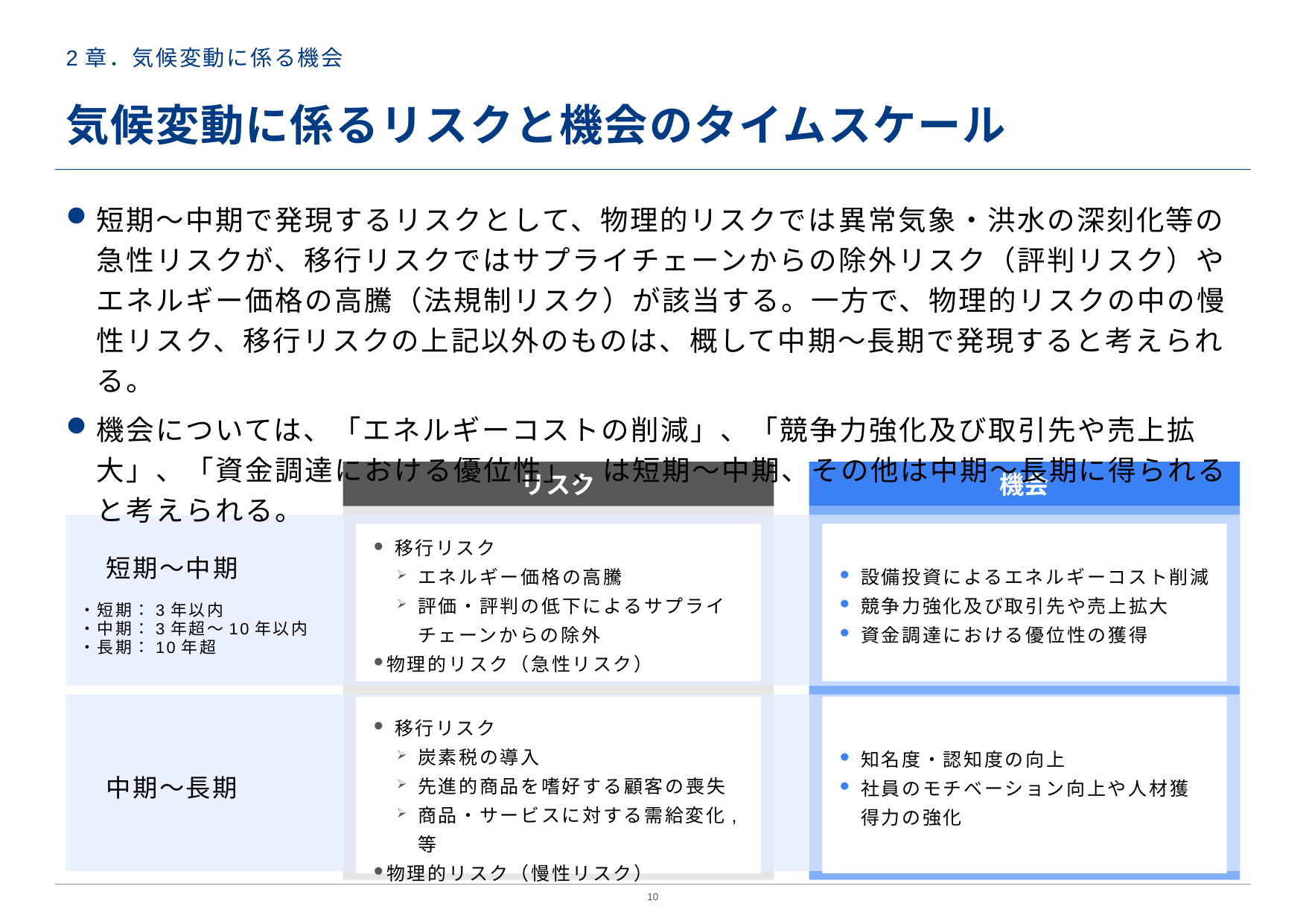

# 2章．気候変動に係る機会
気候変動に係るリスクと機会のタイムスケール
短期～中期で発現するリスクとして、物理的リスクでは異常気象・洪水の深刻化等の急性リスクが、移行リスクではサプライチェーンからの除外リスク（評判リスク）やエネルギー価格の高騰（法規制リスク）が該当する。一方で、物理的リスクの中の慢性リスク、移行リスクの上記以外のものは、概して中期～長期で発現すると考えられる。
機会については、「エネルギーコストの削減」、「競争力強化及び取引先や売上拡大」、「資金調達における優位性」、は短期～中期、その他は中期～長期に得られると考えられる。
リスク
機会

　短期～中期
・短期：3年以内
・中期：3年超～10年以内
・長期：10年超
移行リスク
エネルギー価格の高騰
評価・評判の低下によるサプライチェーンからの除外
物理的リスク（急性リスク）
設備投資によるエネルギーコスト削減
競争力強化及び取引先や売上拡大
資金調達における優位性の獲得
　中期～長期
移行リスク
炭素税の導入
先進的商品を嗜好する顧客の喪失
商品・サービスに対する需給変化,等
物理的リスク（慢性リスク）
知名度・認知度の向上
社員のモチベーション向上や人材獲得力の強化